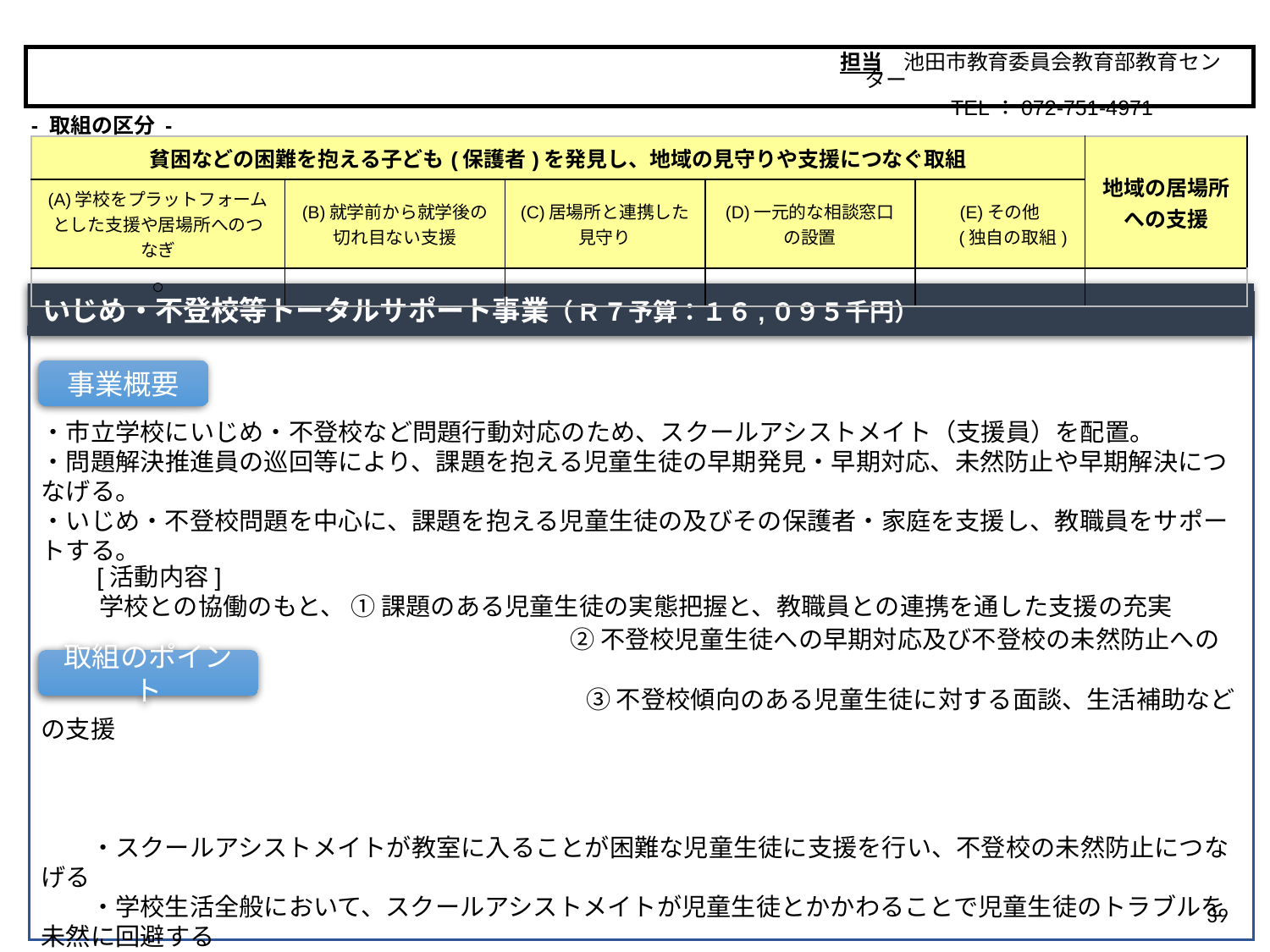

担当　池田市教育委員会教育部教育センター
　　　　　TEL：072-751-4971

池田市
- 取組の区分 -
| 貧困などの困難を抱える子ども(保護者)を発見し、地域の見守りや支援につなぐ取組 |  |  |  |  | 地域の居場所 への支援 |
| --- | --- | --- | --- | --- | --- |
| (A)学校をプラットフォームとした支援や居場所へのつなぎ | (B)就学前から就学後の 切れ目ない支援 | (C)居場所と連携した 見守り | (D)一元的な相談窓口 の設置 | (E)その他 　 (独自の取組) |  |
| ○ |  |  |  |  |  |
いじめ・不登校等トータルサポート事業（R７予算：１６,０９５千円）

・市立学校にいじめ・不登校など問題行動対応のため、スクールアシストメイト（支援員）を配置。
・問題解決推進員の巡回等により、課題を抱える児童生徒の早期発見・早期対応、未然防止や早期解決につなげる。
・いじめ・不登校問題を中心に、課題を抱える児童生徒の及びその保護者・家庭を支援し、教職員をサポートする。
　　[活動内容]
    　 学校との協働のもと、 ① 課題のある児童生徒の実態把握と、教職員との連携を通した支援の充実
　　　　　　　　　　　　　　　 　　　　　　 ② 不登校児童生徒への早期対応及び不登校の未然防止への支援
　　　　　　　　　　　　　　　　　　　　　　③ 不登校傾向のある児童生徒に対する面談、生活補助などの支援

　　・スクールアシストメイトが教室に入ることが困難な児童生徒に支援を行い、不登校の未然防止につなげる
　　・学校生活全般において、スクールアシストメイトが児童生徒とかかわることで児童生徒のトラブルを未然に回避する
　　・授業や休み時間の児童生徒の行動観察を行うことでトラブルが多い、孤立しがちである等の児童生徒を発見し、
　　　教員やSC・SSWと情報共有を行うことでより適切な支援につなげる
　　・スクールアシストメイトの活動や問題解決推進員の巡回等により、課題を抱える児童生徒の早期発見・早期対応に
　　　つなげるとともに、いじめ・不登校の未然防止、早期解決を図る
事業概要
取組のポイント
39